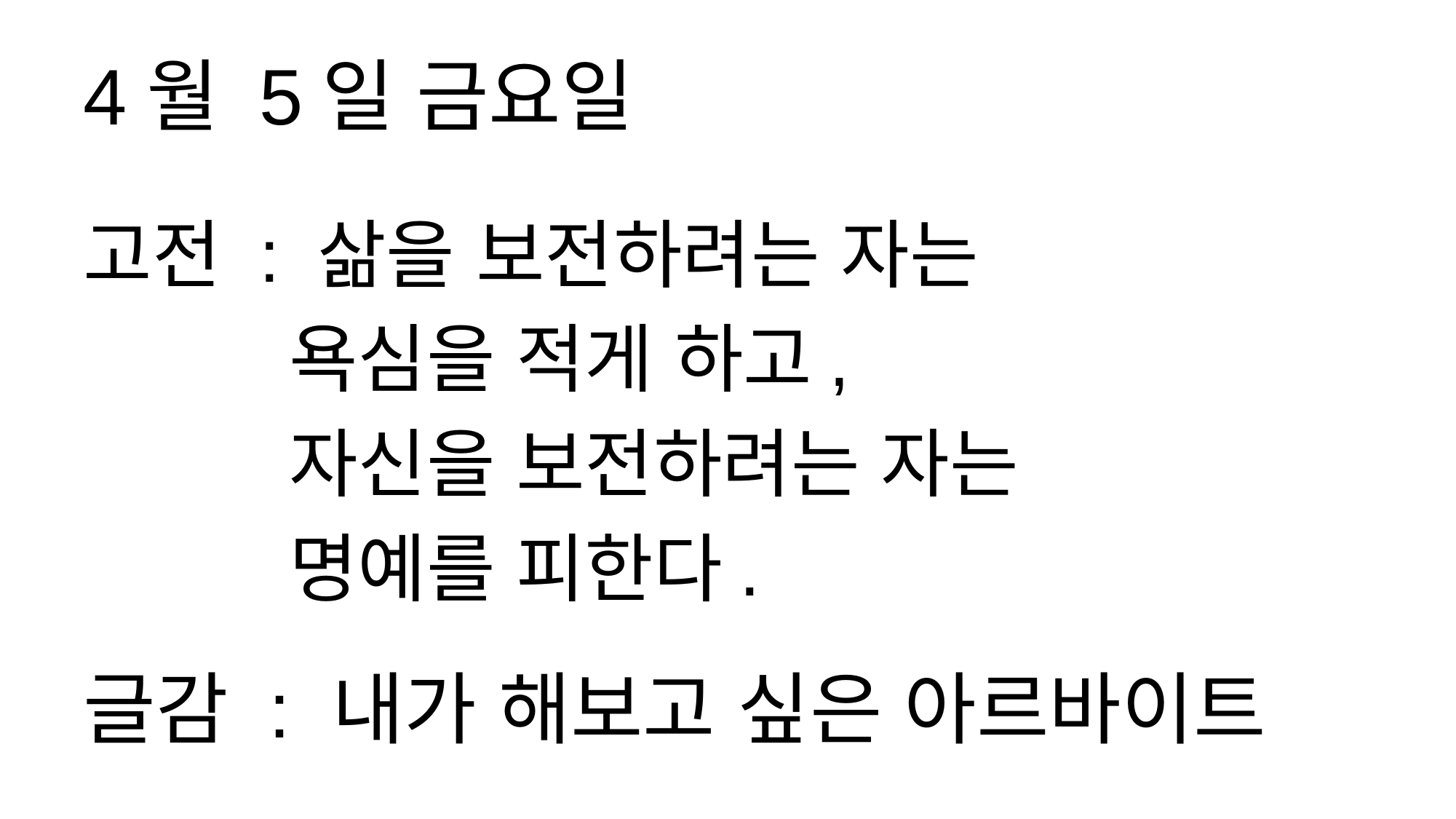

4월 5일 금요일
고전 : 삶을 보전하려는 자는
         욕심을 적게 하고,
         자신을 보전하려는 자는
         명예를 피한다.
글감 : 내가 해보고 싶은 아르바이트